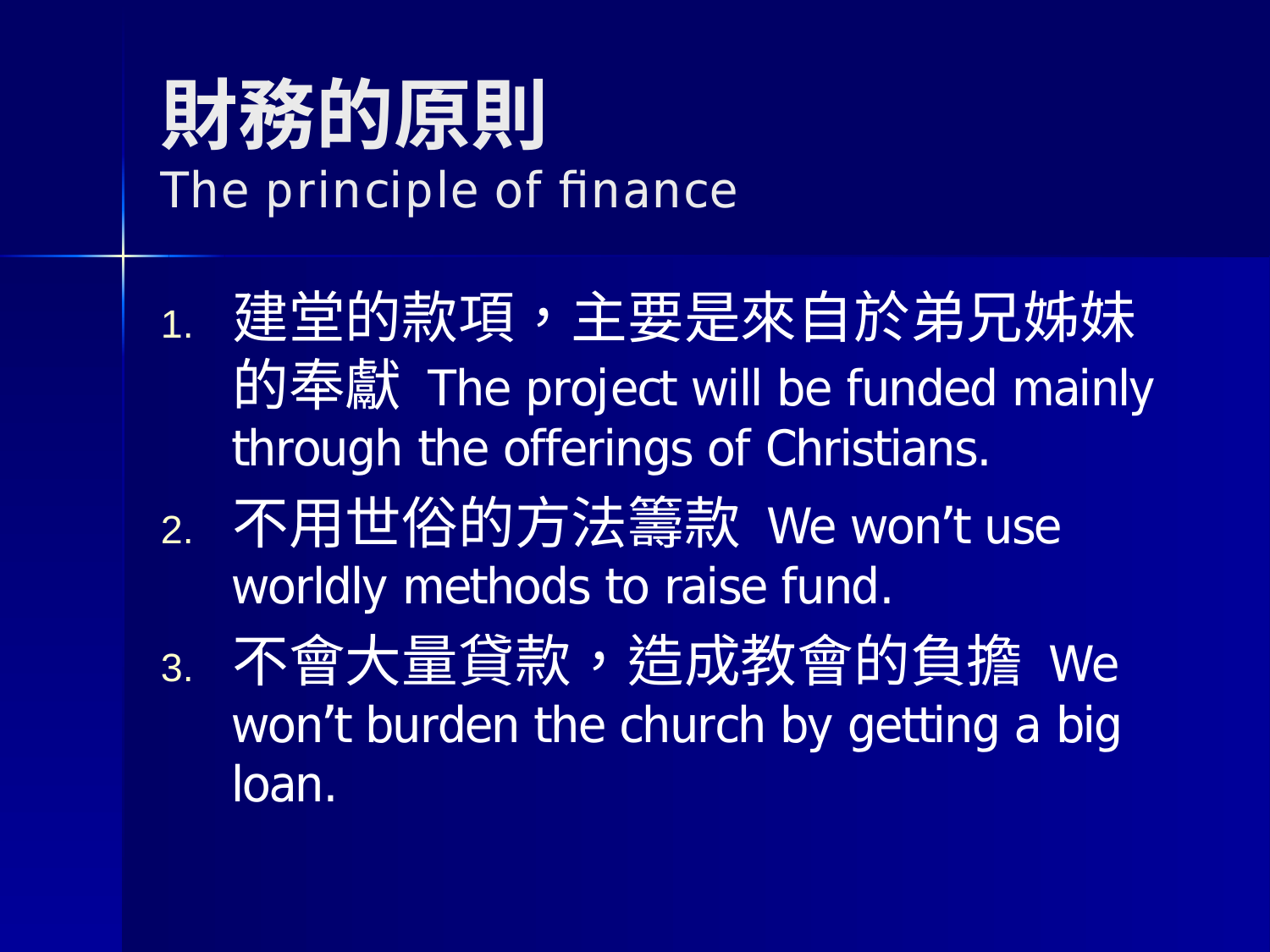

# 財務的原則 The principle of finance
建堂的款項，主要是來自於弟兄姊妹的奉獻 The project will be funded mainly through the offerings of Christians.
不用世俗的方法籌款 We won’t use worldly methods to raise fund.
不會大量貸款，造成教會的負擔 We won’t burden the church by getting a big loan.